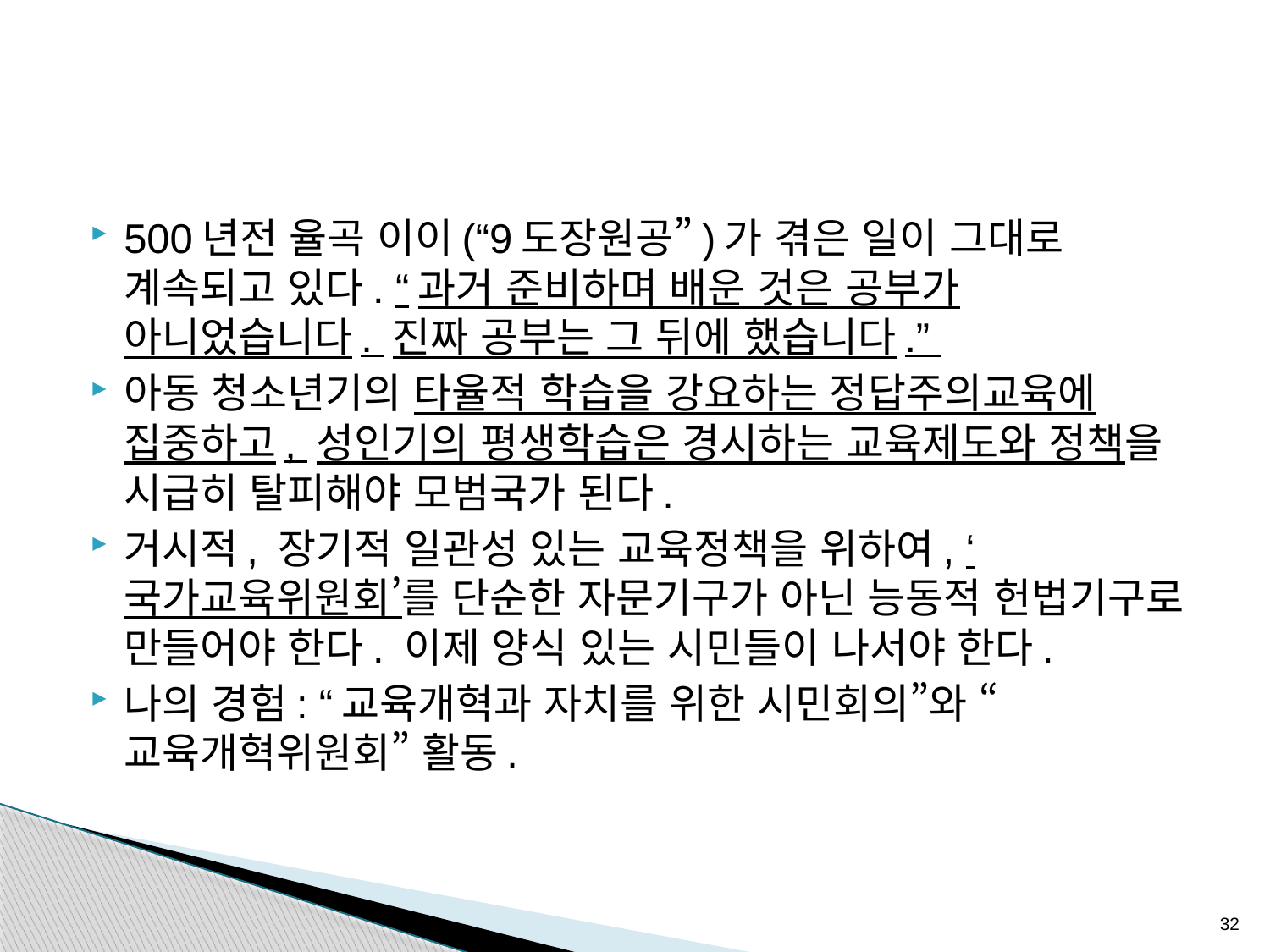

#
500년전 율곡 이이(“9도장원공”)가 겪은 일이 그대로 계속되고 있다. “과거 준비하며 배운 것은 공부가 아니었습니다. 진짜 공부는 그 뒤에 했습니다.”
아동 청소년기의 타율적 학습을 강요하는 정답주의교육에 집중하고, 성인기의 평생학습은 경시하는 교육제도와 정책을 시급히 탈피해야 모범국가 된다.
거시적, 장기적 일관성 있는 교육정책을 위하여, ‘국가교육위원회’를 단순한 자문기구가 아닌 능동적 헌법기구로 만들어야 한다. 이제 양식 있는 시민들이 나서야 한다.
나의 경험: “교육개혁과 자치를 위한 시민회의”와 “교육개혁위원회” 활동.

32